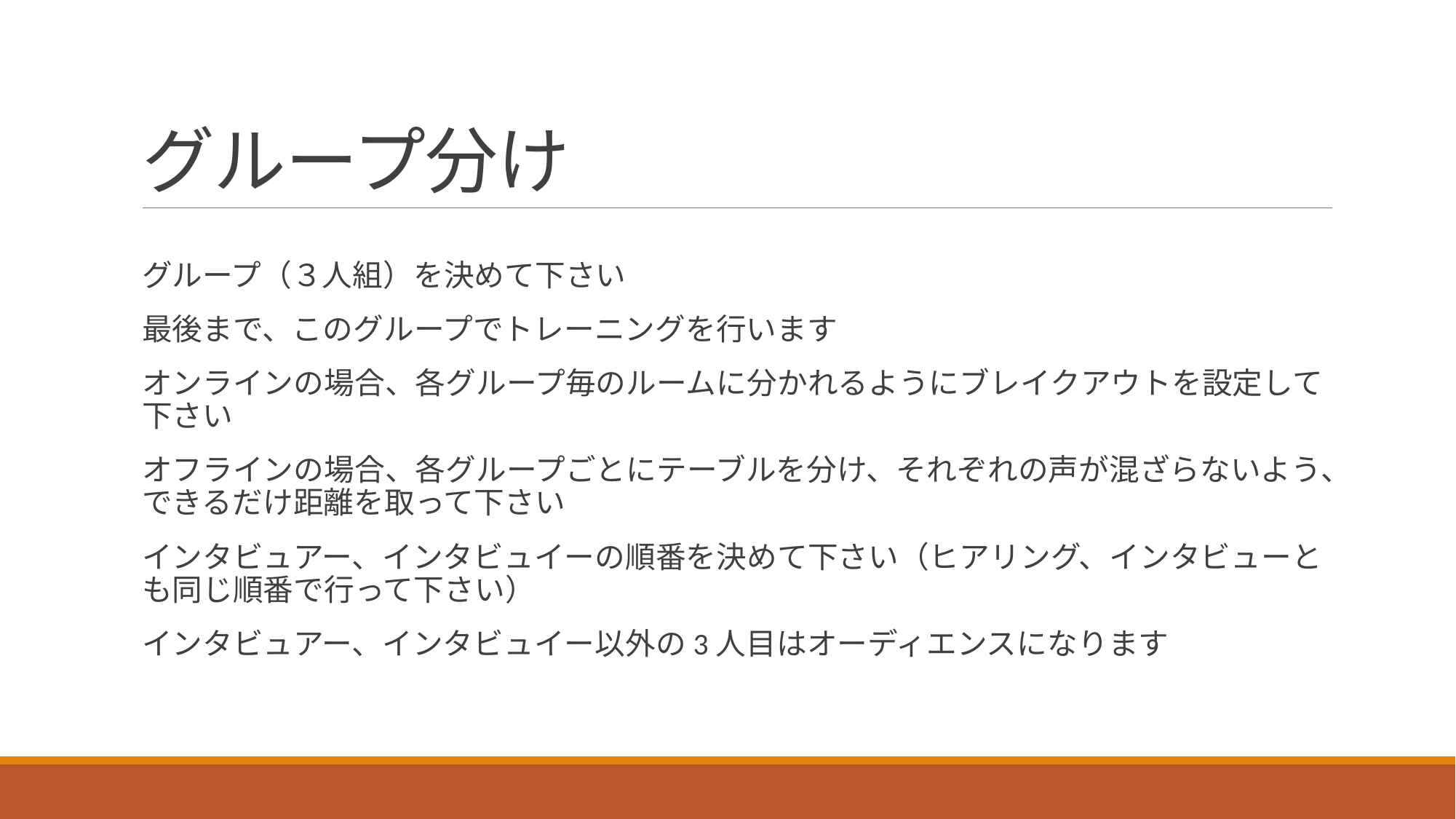

# グループ分け
グループ（３人組）を決めて下さい
最後まで、このグループでトレーニングを行います
オンラインの場合、各グループ毎のルームに分かれるようにブレイクアウトを設定して下さい
オフラインの場合、各グループごとにテーブルを分け、それぞれの声が混ざらないよう、できるだけ距離を取って下さい
インタビュアー、インタビュイーの順番を決めて下さい（ヒアリング、インタビューとも同じ順番で行って下さい）
インタビュアー、インタビュイー以外の3人目はオーディエンスになります